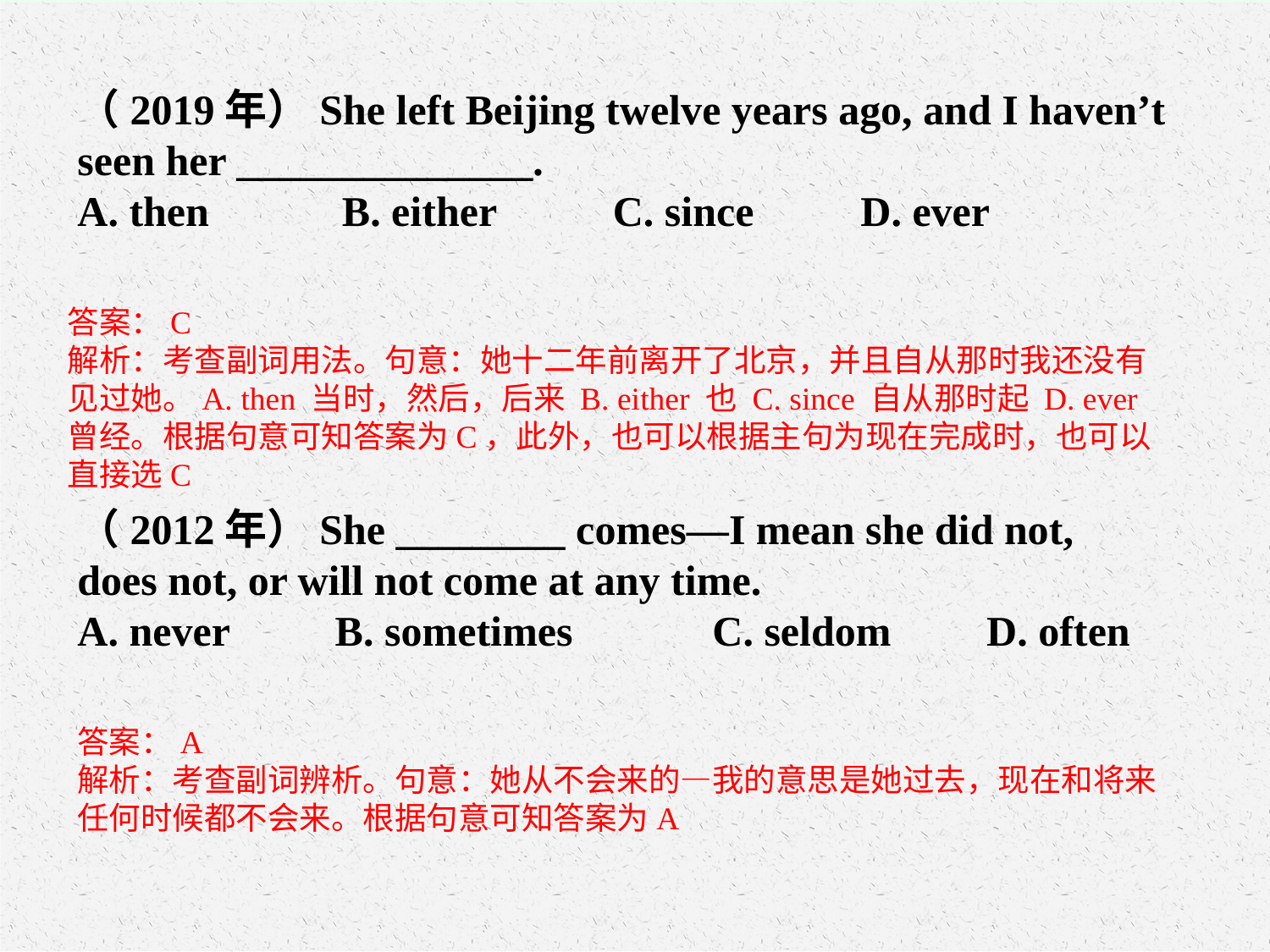

（2019年）She left Beijing twelve years ago, and I haven’t seen her ______________.A. then   	 B. either           C. since    	  D. ever
答案：C解析：考查副词用法。句意：她十二年前离开了北京，并且自从那时我还没有见过她。A. then 当时，然后，后来 B. either 也 C. since 自从那时起 D. ever曾经。根据句意可知答案为C，此外，也可以根据主句为现在完成时，也可以直接选C
（2012年）She ________ comes—I mean she did not, does not, or will not come at any time. A. never          B. sometimes        	C. seldom         D. often
答案：A解析：考查副词辨析。句意：她从不会来的—我的意思是她过去，现在和将来任何时候都不会来。根据句意可知答案为A